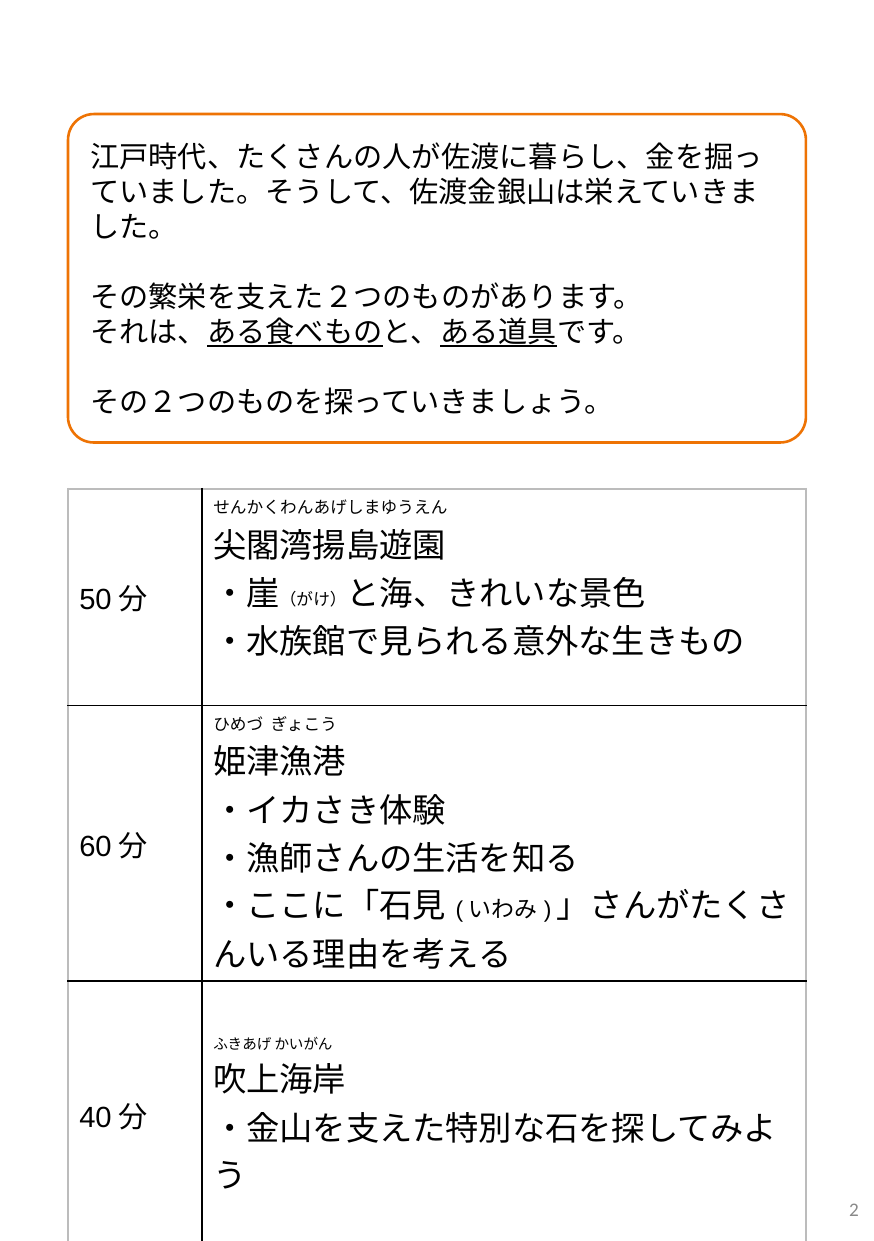

# 日程表
江戸時代、たくさんの人が佐渡に暮らし、金を掘っていました。そうして、佐渡金銀山は栄えていきました。

その繁栄を支えた２つのものがあります。
それは、ある食べものと、ある道具です。

その２つのものを探っていきましょう。
| 50分 | せんかくわんあげしまゆうえん 尖閣湾揚島遊園 ・崖（がけ）と海、きれいな景色 ・水族館で見られる意外な生きもの |
| --- | --- |
| 60分 | ひめづ ぎょこう 姫津漁港 ・イカさき体験 ・漁師さんの生活を知る ・ここに「石見(いわみ)」さんがたくさんいる理由を考える |
| 40分 | ふきあげ かいがん 吹上海岸 ・金山を支えた特別な石を探してみよう |
2